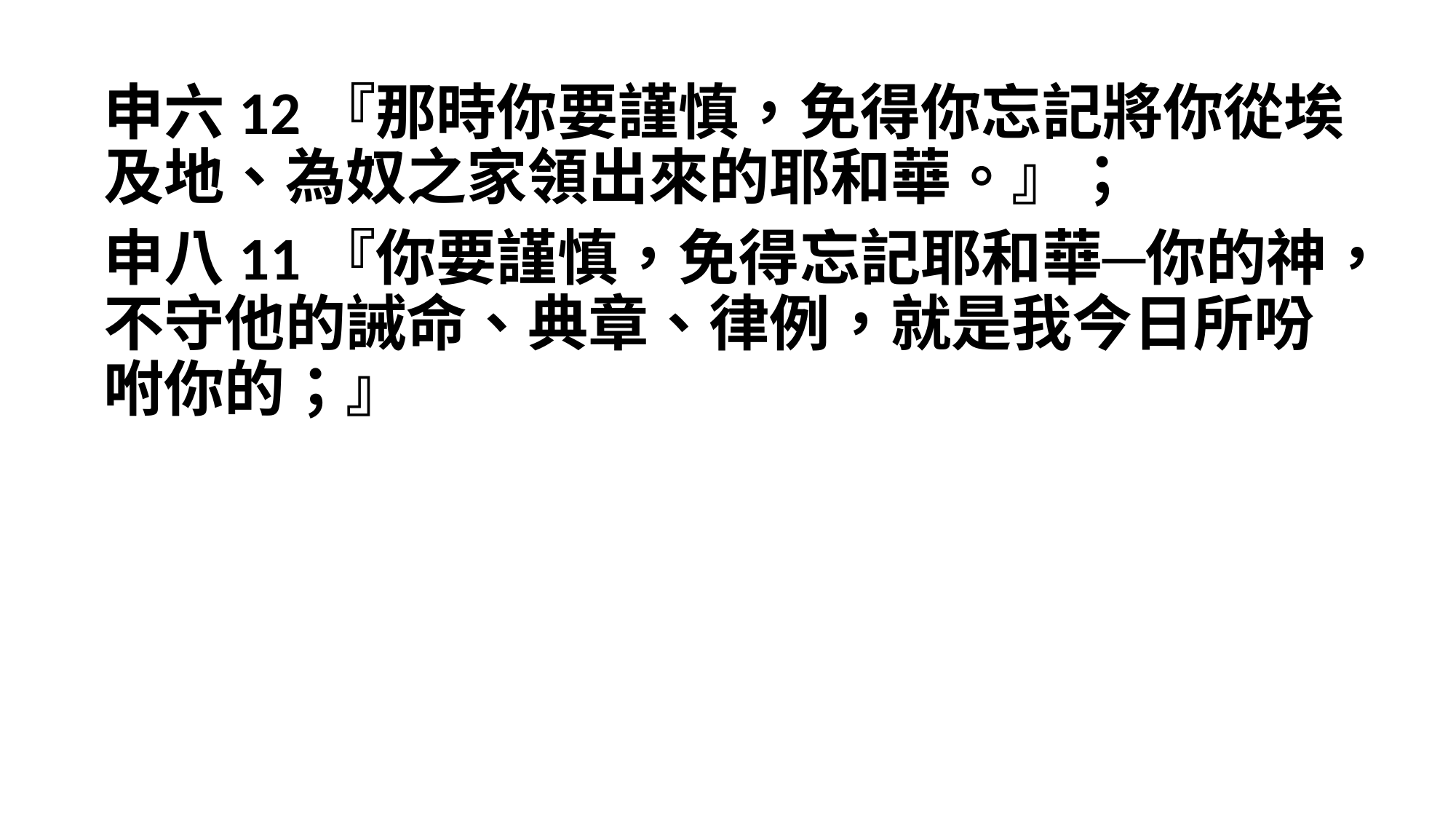

申六12『那時你要謹慎，免得你忘記將你從埃及地、為奴之家領出來的耶和華。』；
申八11『你要謹慎，免得忘記耶和華─你的神，不守他的誡命、典章、律例，就是我今日所吩咐你的；』